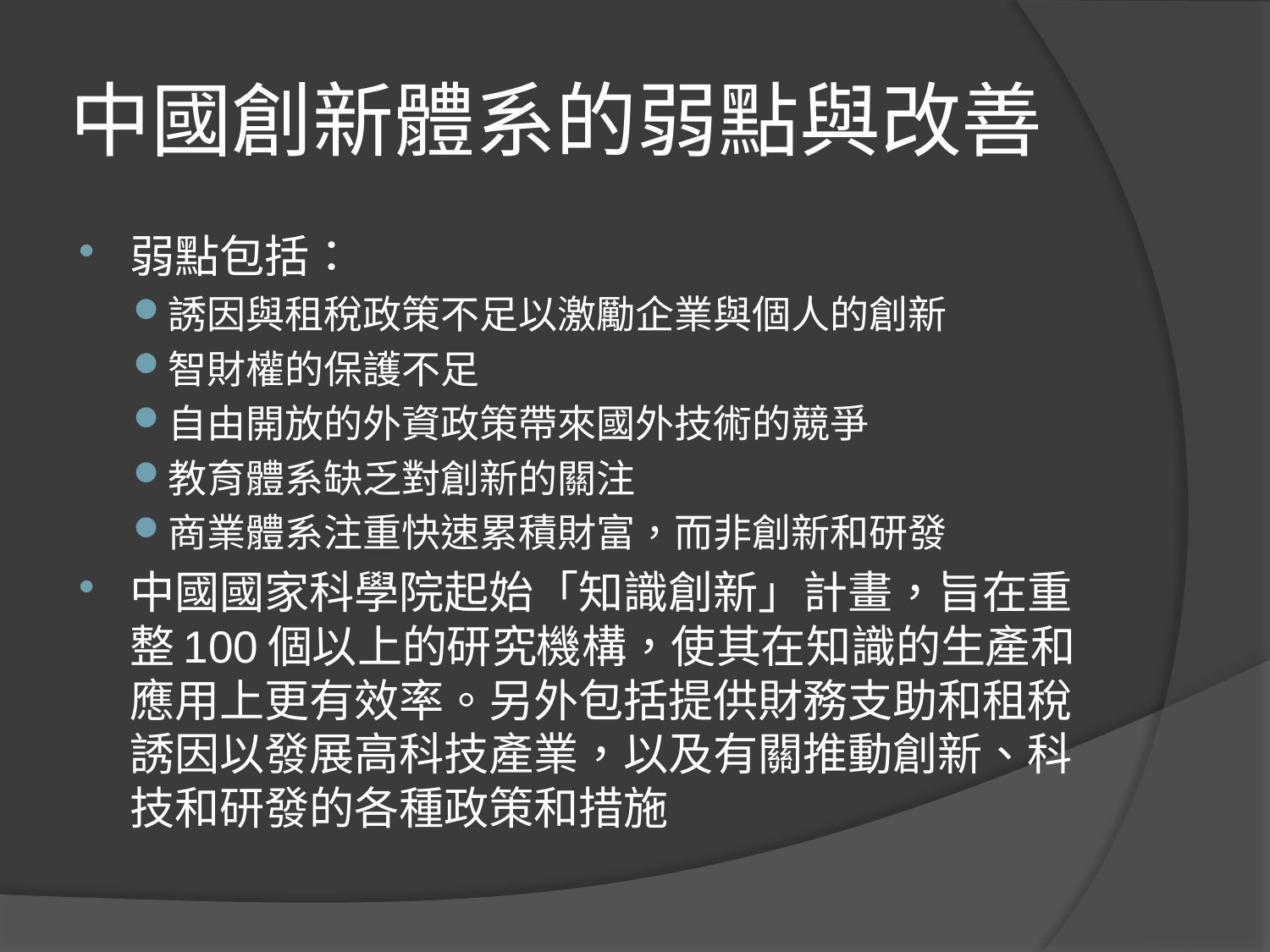

# 中國創新體系的弱點與改善
弱點包括：
誘因與租稅政策不足以激勵企業與個人的創新
智財權的保護不足
自由開放的外資政策帶來國外技術的競爭
教育體系缺乏對創新的關注
商業體系注重快速累積財富，而非創新和研發
中國國家科學院起始「知識創新」計畫，旨在重整100個以上的研究機構，使其在知識的生產和應用上更有效率。另外包括提供財務支助和租稅誘因以發展高科技產業，以及有關推動創新、科技和研發的各種政策和措施